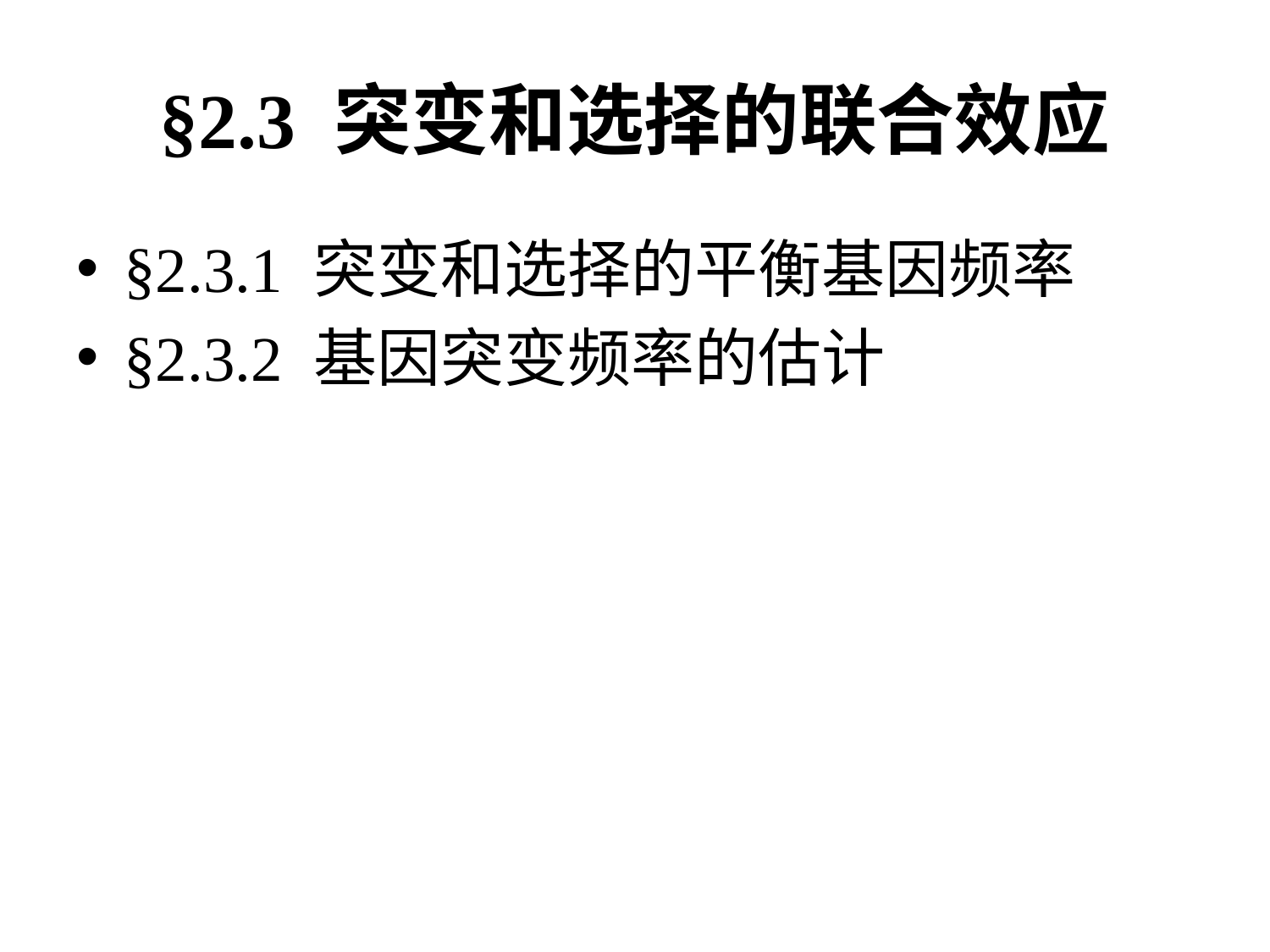

# §2.3 突变和选择的联合效应
§2.3.1 突变和选择的平衡基因频率
§2.3.2 基因突变频率的估计